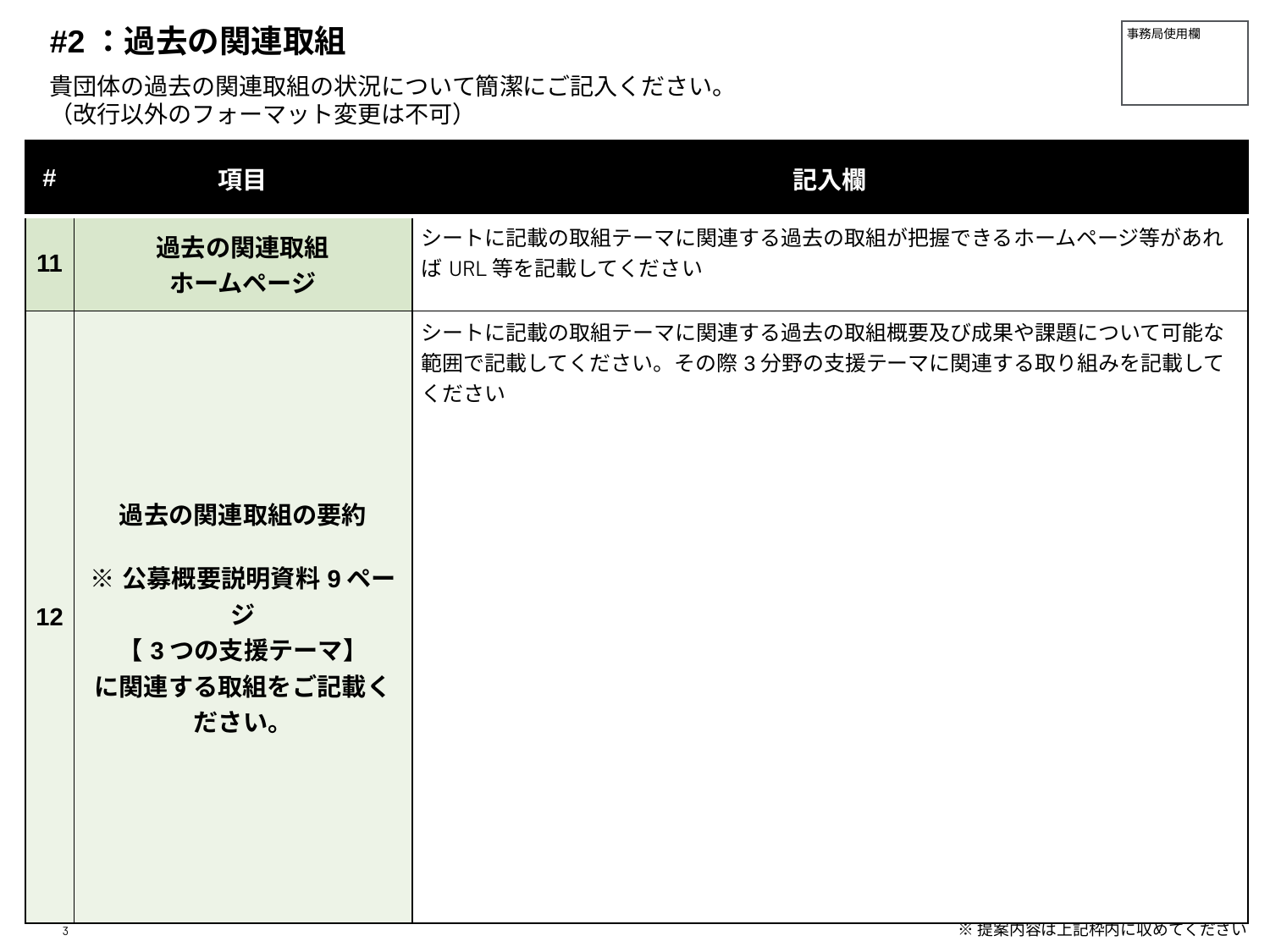

#2：過去の関連取組
事務局使用欄

# 貴団体の過去の関連取組の状況について簡潔にご記入ください。 （改行以外のフォーマット変更は不可）
| # | 項目 | 記入欄 |
| --- | --- | --- |
| 11 | 過去の関連取組 ホームページ | シートに記載の取組テーマに関連する過去の取組が把握できるホームページ等があればURL等を記載してください |
| 12 | 過去の関連取組の要約 ※公募概要説明資料9ページ 【3つの支援テーマ】 に関連する取組をご記載ください。 | シートに記載の取組テーマに関連する過去の取組概要及び成果や課題について可能な範囲で記載してください。その際3分野の支援テーマに関連する取り組みを記載してください |
3